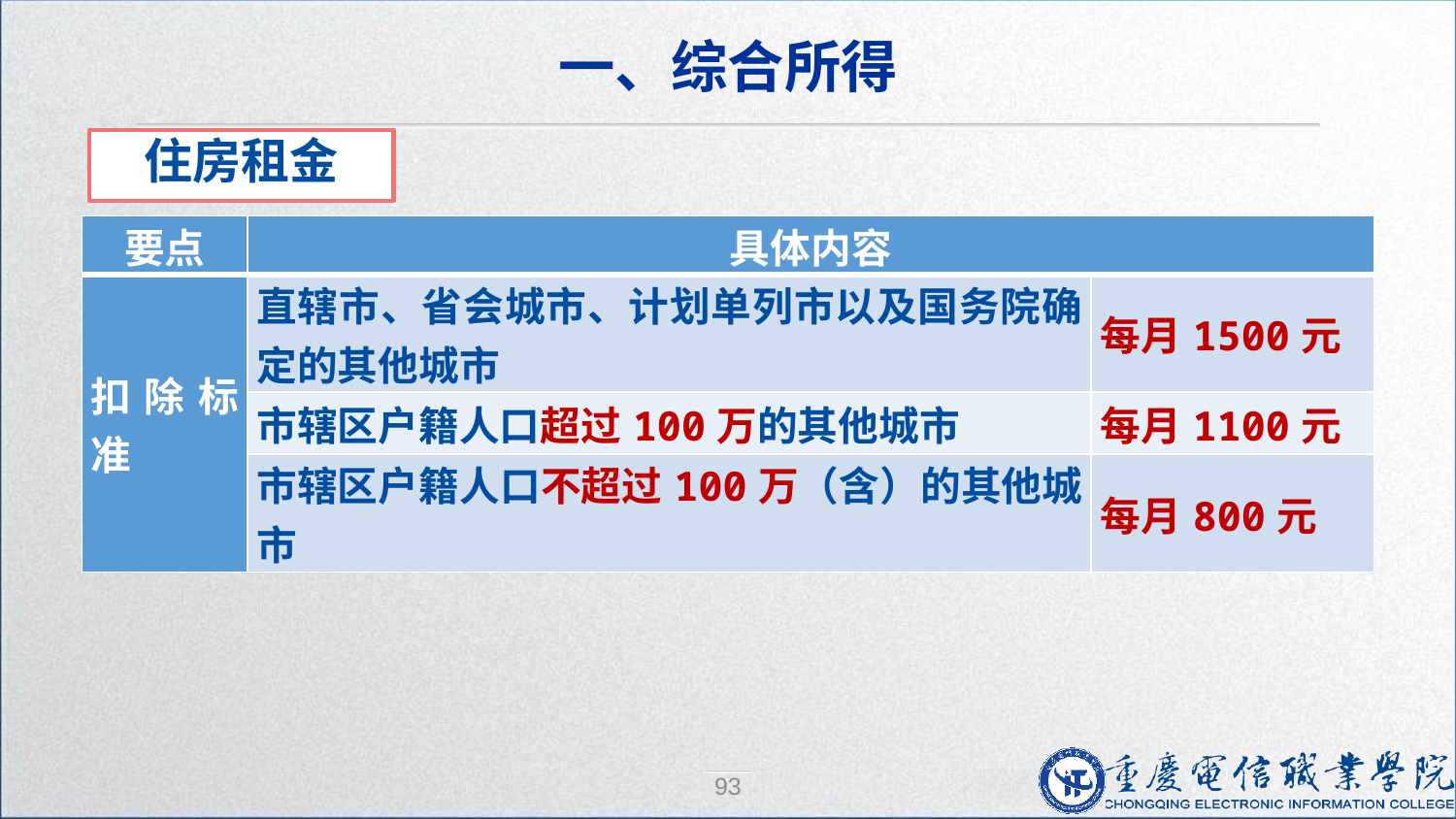

一、综合所得
住房租金
| 要点 | 具体内容 |  |
| --- | --- | --- |
| 扣除标准 | 直辖市、省会城市、计划单列市以及国务院确定的其他城市 | 每月1500元 |
|  | 市辖区户籍人口超过100万的其他城市 | 每月1100元 |
|  | 市辖区户籍人口不超过100万（含）的其他城市 | 每月800元 |
93